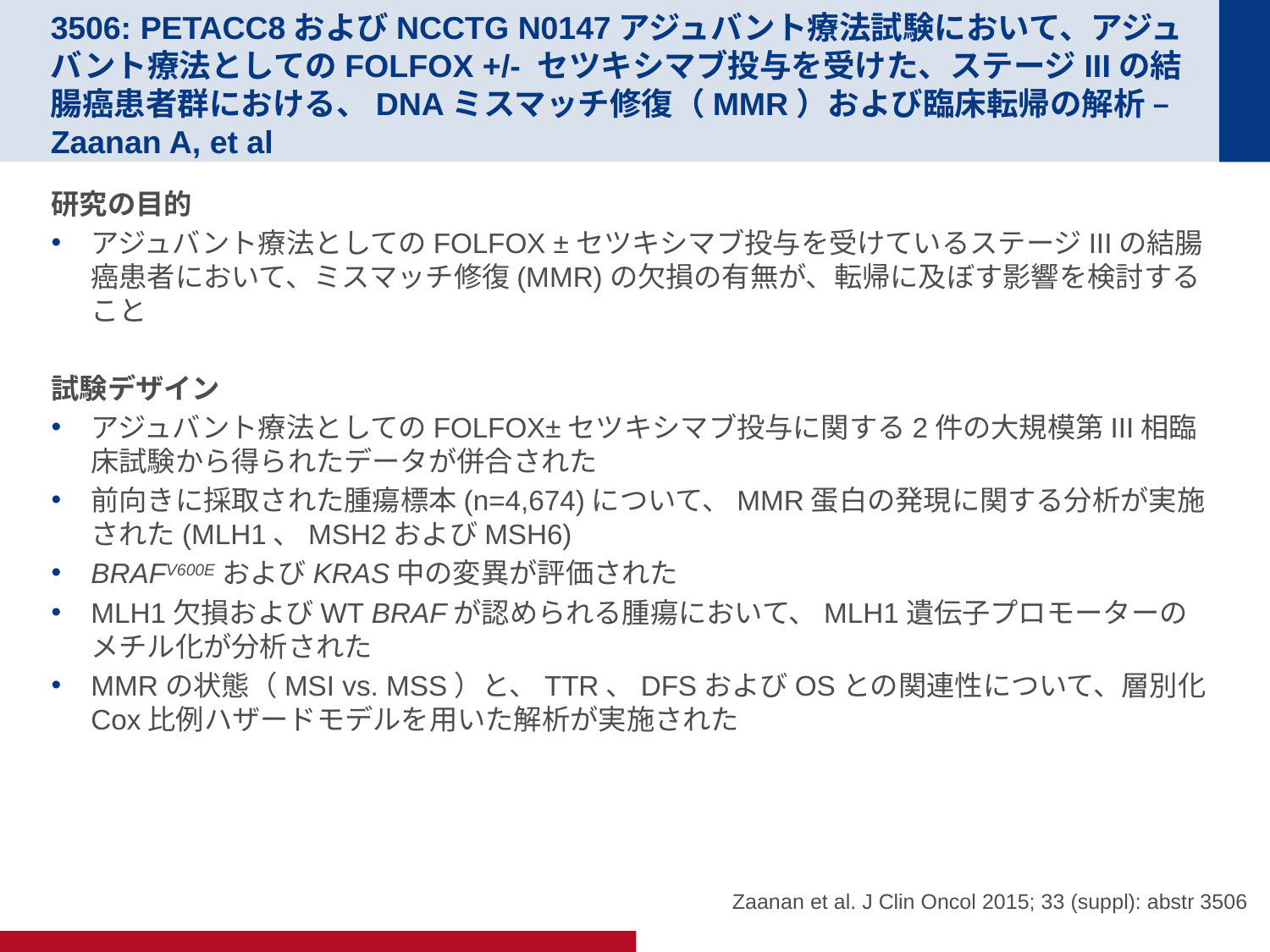

# 3506: PETACC8およびNCCTG N0147アジュバント療法試験において、アジュバント療法としてのFOLFOX +/- セツキシマブ投与を受けた、ステージIIIの結腸癌患者群における、DNAミスマッチ修復（MMR）および臨床転帰の解析 – Zaanan A, et al
研究の目的
アジュバント療法としてのFOLFOX ±セツキシマブ投与を受けているステージIIIの結腸癌患者において、ミスマッチ修復(MMR)の欠損の有無が、転帰に及ぼす影響を検討すること

試験デザイン
アジュバント療法としてのFOLFOX±セツキシマブ投与に関する2件の大規模第III相臨床試験から得られたデータが併合された
前向きに採取された腫瘍標本(n=4,674)について、MMR蛋白の発現に関する分析が実施された(MLH1、MSH2およびMSH6)
BRAFV600EおよびKRAS中の変異が評価された
MLH1欠損およびWT BRAFが認められる腫瘍において、MLH1遺伝子プロモーターのメチル化が分析された
MMRの状態（MSI vs. MSS）と、TTR、DFSおよびOSとの関連性について、層別化Cox比例ハザードモデルを用いた解析が実施された
Zaanan et al. J Clin Oncol 2015; 33 (suppl): abstr 3506